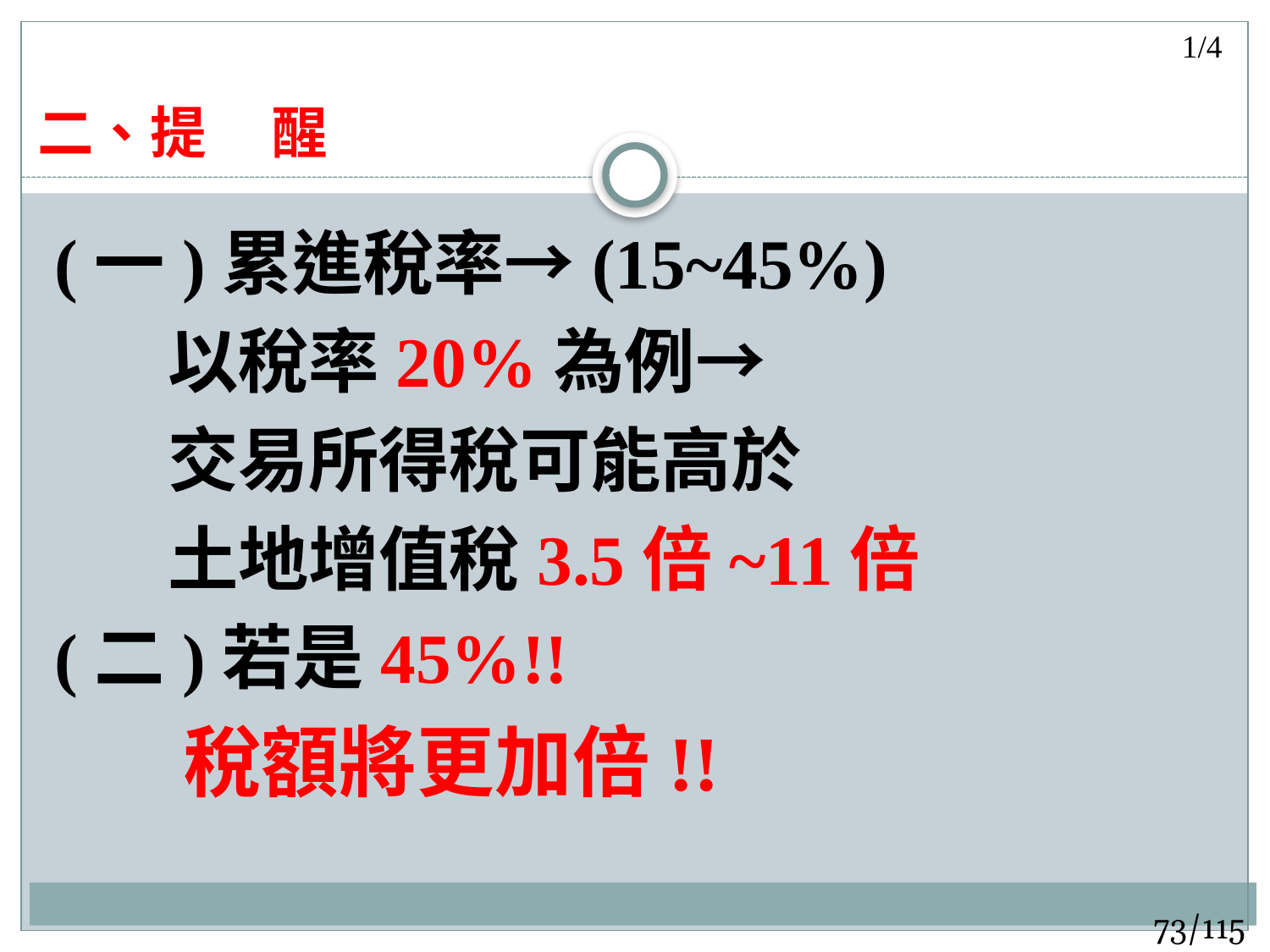

1/4
# 二、提     醒

(一)累進稅率→(15~45%)
      以稅率20%為例→
      交易所得稅可能高於
      土地增值稅3.5倍~11倍
(二)若是45%!!
       稅額將更加倍!!